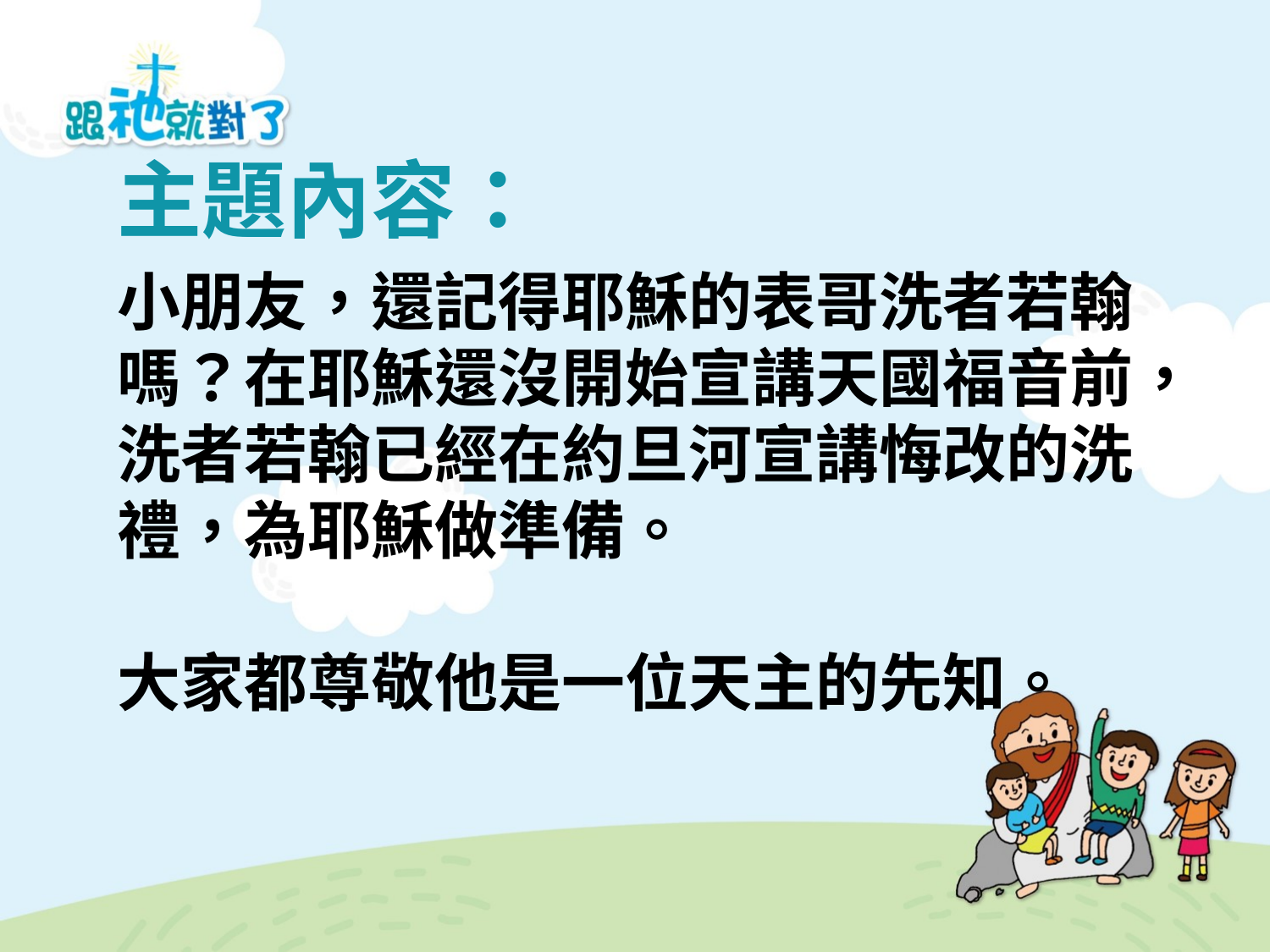

主題內容：
小朋友，還記得耶穌的表哥洗者若翰嗎？在耶穌還沒開始宣講天國福音前，洗者若翰已經在約旦河宣講悔改的洗禮，為耶穌做準備。

大家都尊敬他是一位天主的先知。